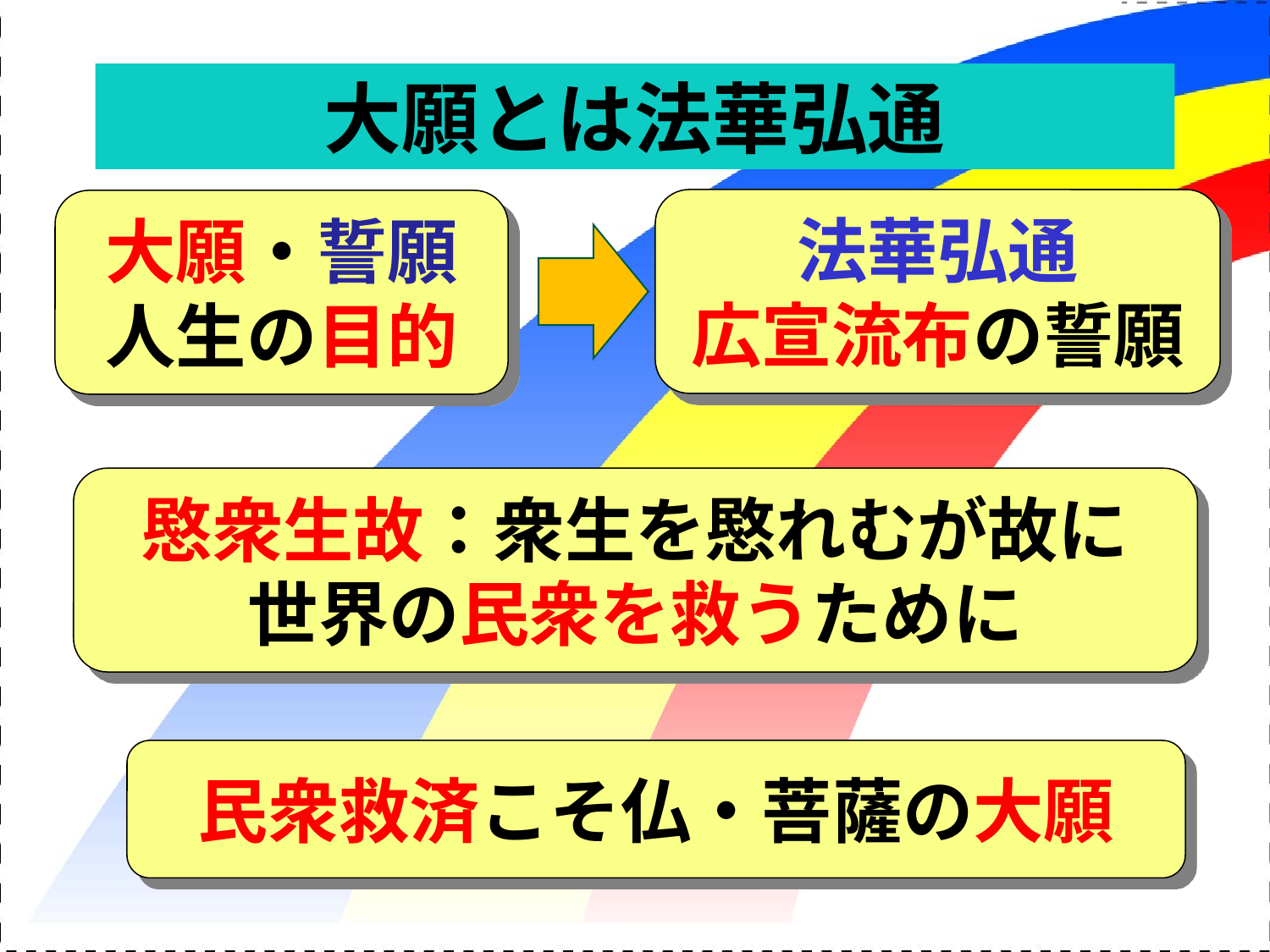

# 大願とは法華弘通
法華弘通
広宣流布の誓願
大願・誓願
人生の目的

愍衆生故：衆生を愍れむが故に
世界の民衆を救うために
民衆救済こそ仏・菩薩の大願